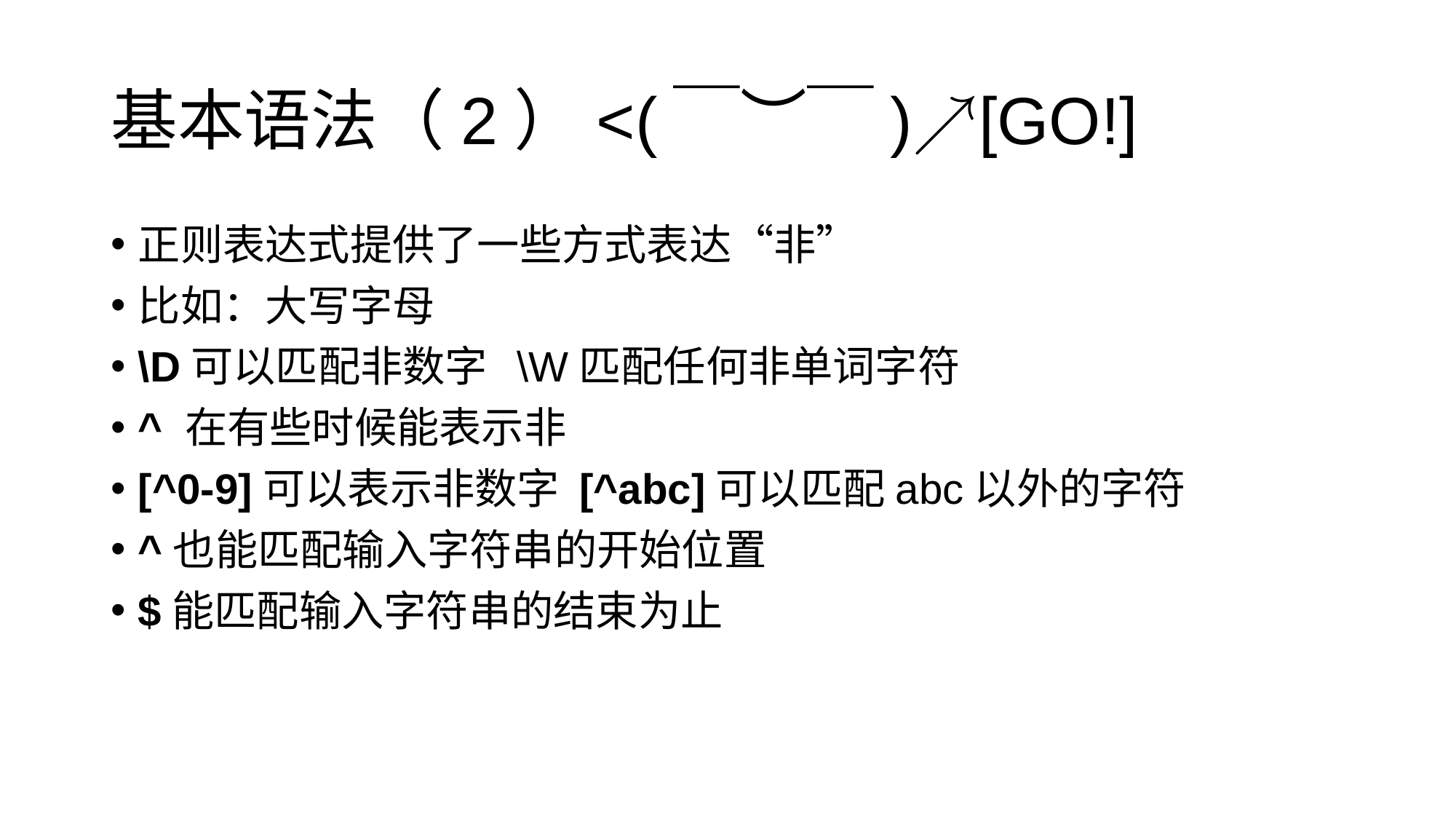

# 基本语法（2）<(￣︶￣)↗[GO!]
正则表达式提供了一些方式表达“非”
比如：大写字母
\D可以匹配非数字  \W匹配任何非单词字符
^ 在有些时候能表示非
[^0-9]可以表示非数字 [^abc]可以匹配abc以外的字符
^也能匹配输入字符串的开始位置
$能匹配输入字符串的结束为止